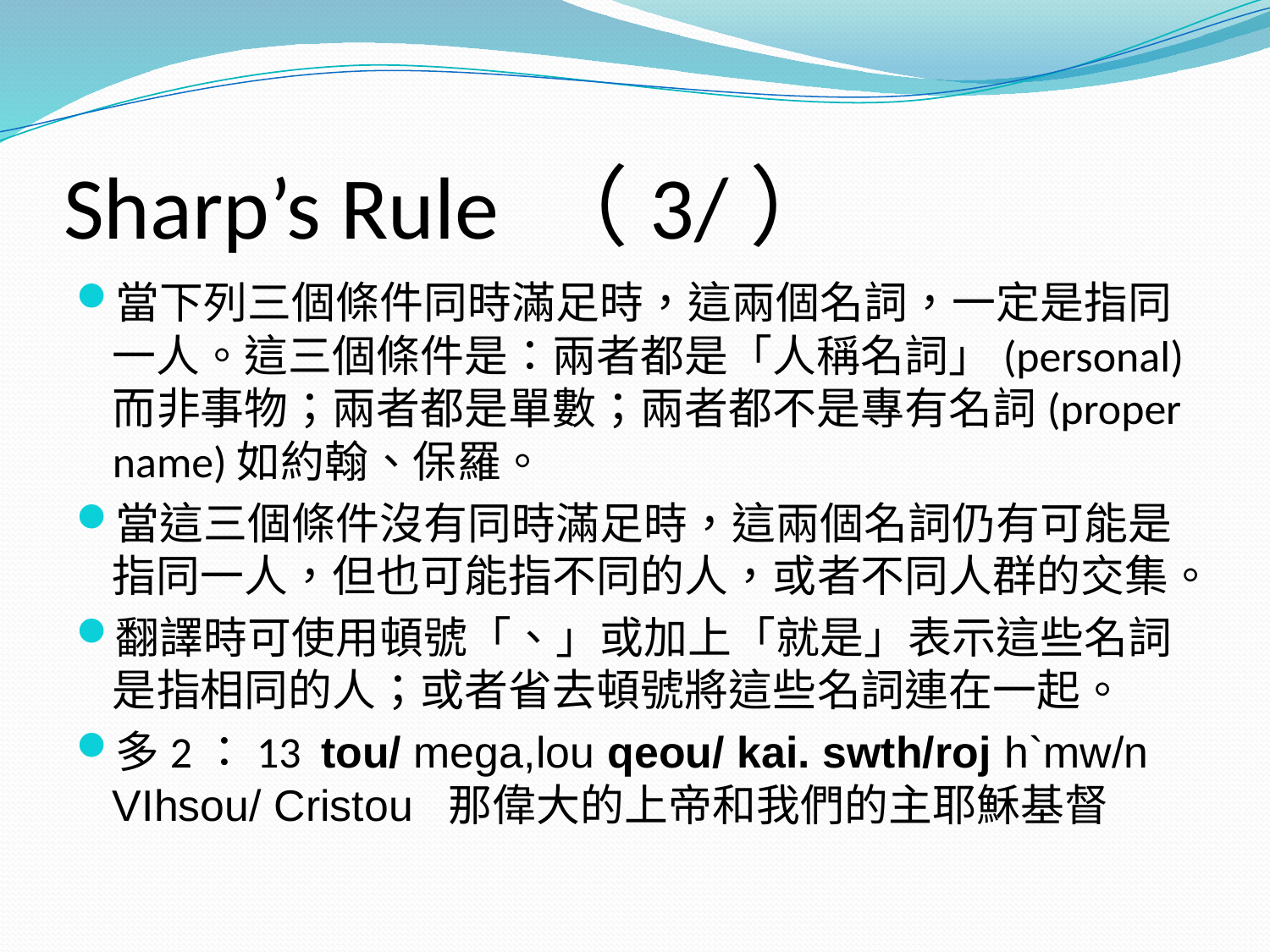

# Sharp’s Rule （3/）
當下列三個條件同時滿足時，這兩個名詞，一定是指同一人。這三個條件是：兩者都是「人稱名詞」(personal)而非事物；兩者都是單數；兩者都不是專有名詞(proper name)如約翰、保羅。
當這三個條件沒有同時滿足時，這兩個名詞仍有可能是指同一人，但也可能指不同的人，或者不同人群的交集。
翻譯時可使用頓號「、」或加上「就是」表示這些名詞是指相同的人；或者省去頓號將這些名詞連在一起。
多2：13  tou/ mega,lou qeou/ kai. swth/roj h`mw/n VIhsou/ Cristou  那偉大的上帝和我們的主耶穌基督